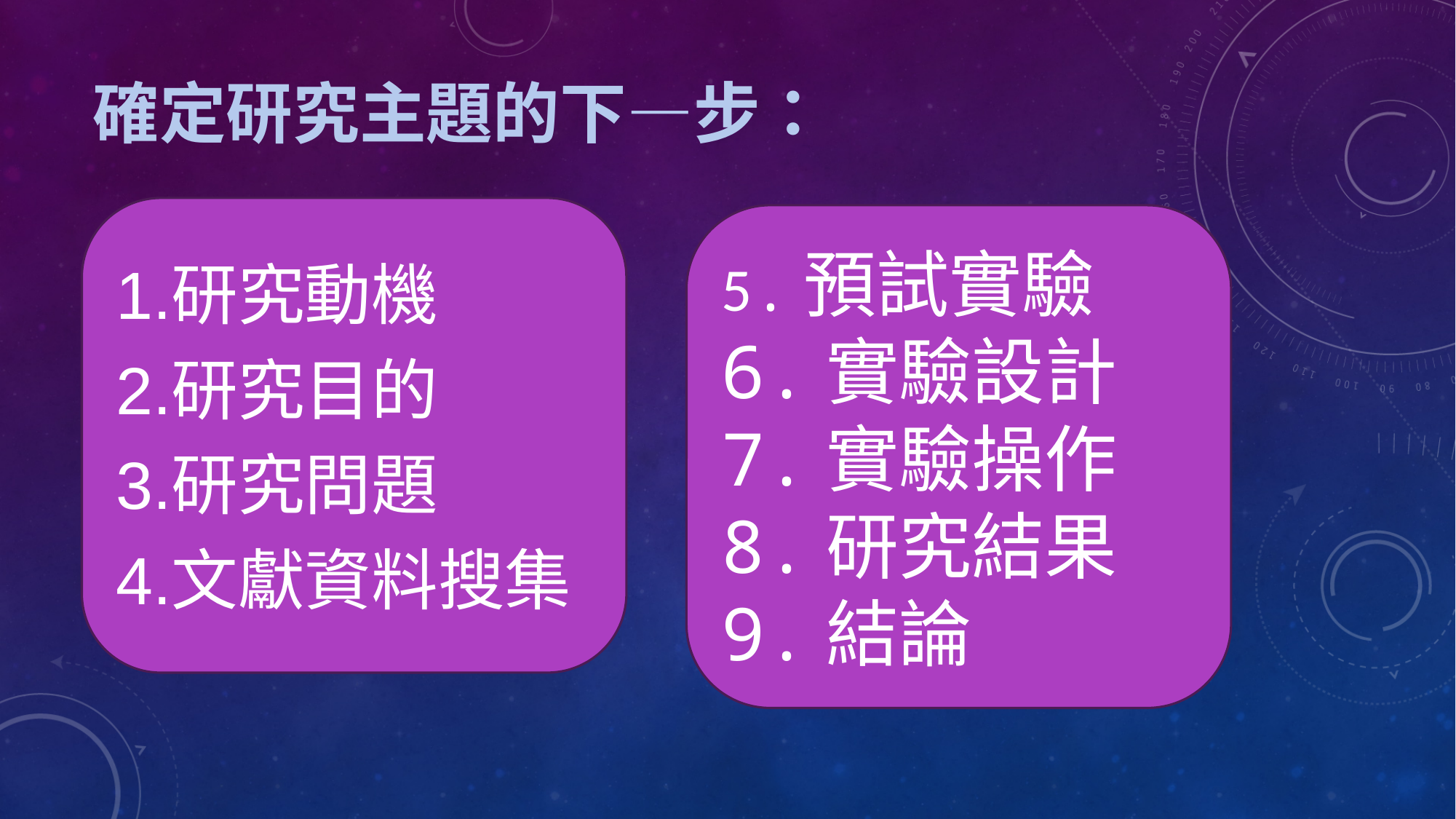

# 確定研究主題的下—步：
研究動機
研究目的
研究問題
文獻資料搜集

5.預試實驗
6.實驗設計
7.實驗操作
8.研究結果
9.結論